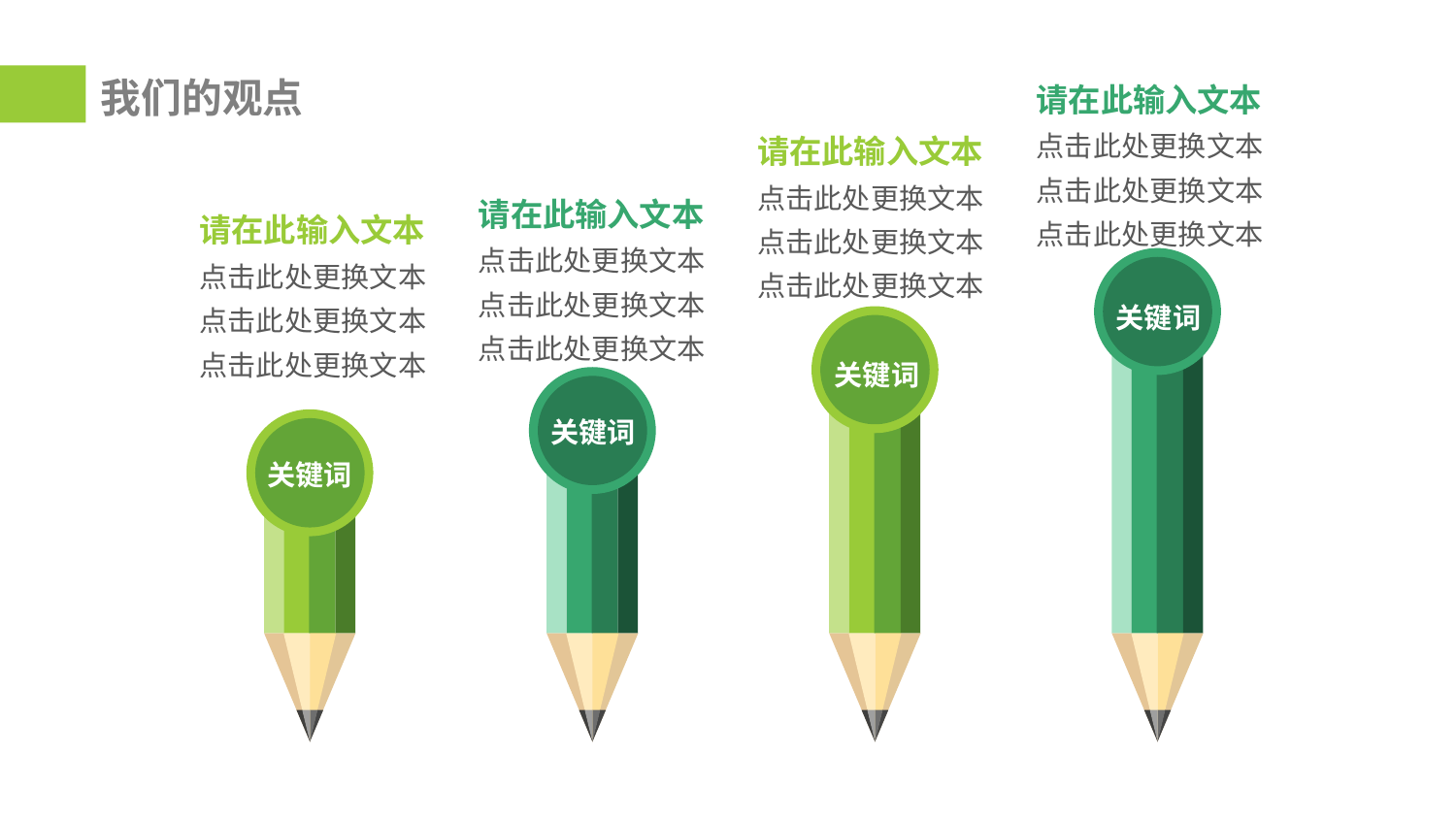

请在此输入文本
点击此处更换文本
点击此处更换文本
点击此处更换文本

我们的观点
请在此输入文本
点击此处更换文本
点击此处更换文本
点击此处更换文本
请在此输入文本
点击此处更换文本
点击此处更换文本
点击此处更换文本
请在此输入文本
点击此处更换文本
点击此处更换文本
点击此处更换文本

关键词

关键词

关键词

关键词